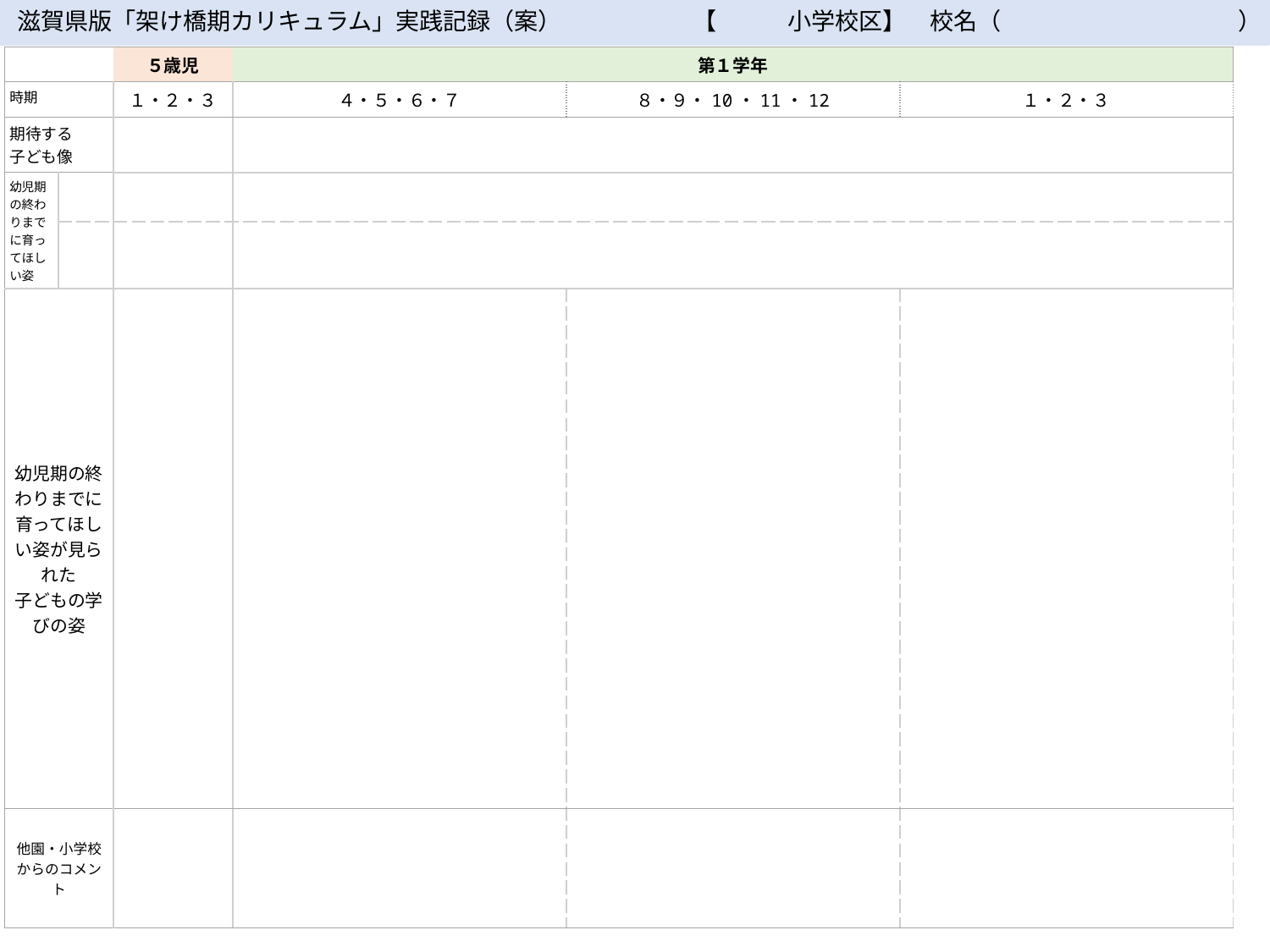

滋賀県版「架け橋期カリキュラム」実践記録（案）
【　　　小学校区】　校名（　　　　　　　　　　）
|  |  |  | ５歳児 | 第１学年 |  |  |
| --- | --- | --- | --- | --- | --- | --- |
| 時期 |  |  | １・２・３ | ４・５・６・７ | ８・９・10・11・12 | １・２・３ |
| 期待する 子ども像 |  |  |  |  |  |  |
| 幼児期の終わりまでに育ってほしい姿 |  |  |  |  |  |  |
|  |  |  |  |  |  |  |
| 幼児期の終わりまでに育ってほしい姿が見られた 子どもの学びの姿 |  |  |  |  |  |  |
| 他園・小学校からのコメント |  |  |  |  |  |  |